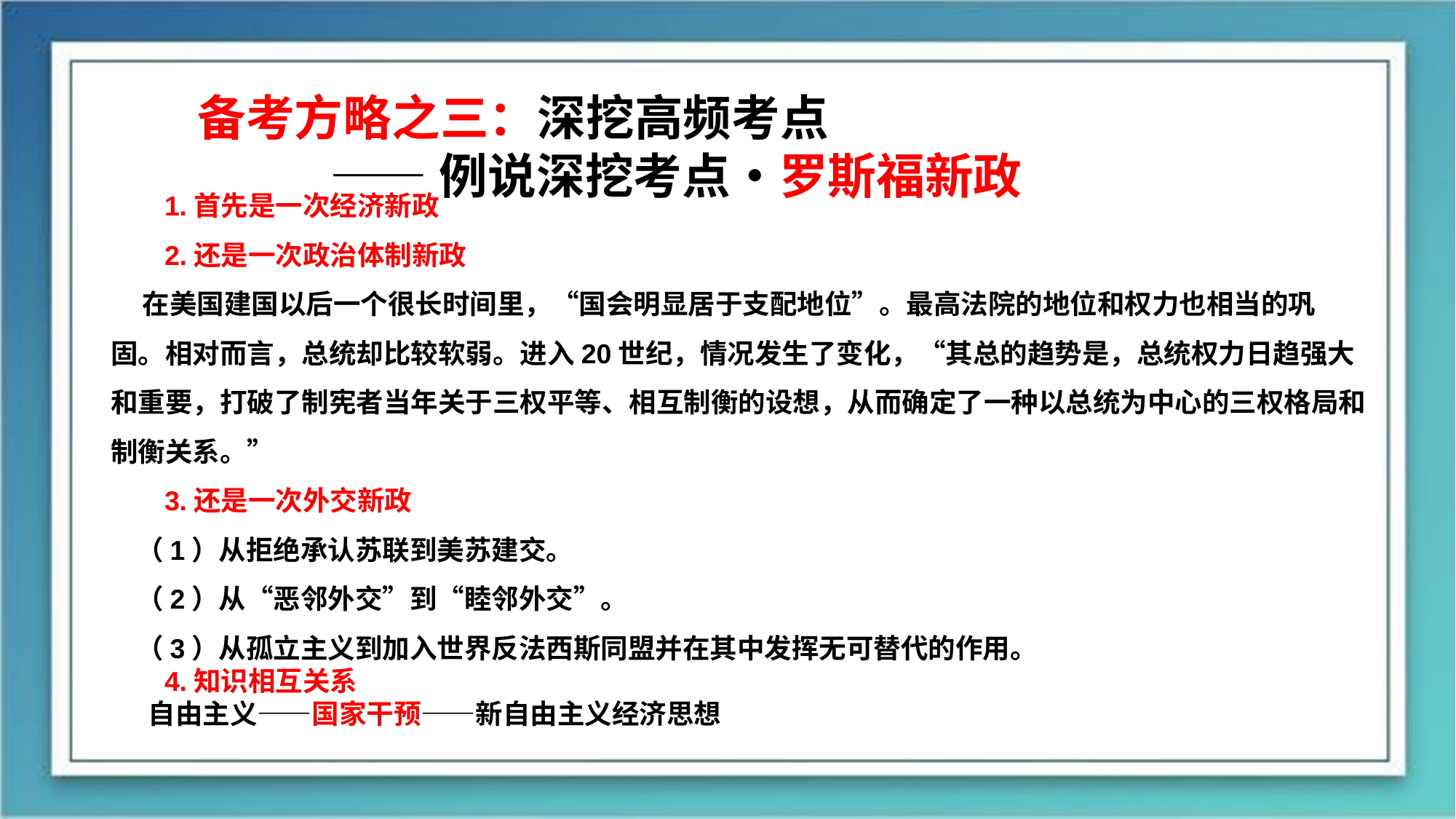

备考方略之三：深挖高频考点
            ——例说深挖考点•罗斯福新政

       1.首先是一次经济新政
       2.还是一次政治体制新政
    在美国建国以后一个很长时间里，“国会明显居于支配地位”。最高法院的地位和权力也相当的巩固。相对而言，总统却比较软弱。进入20世纪，情况发生了变化，“其总的趋势是，总统权力日趋强大和重要，打破了制宪者当年关于三权平等、相互制衡的设想，从而确定了一种以总统为中心的三权格局和制衡关系。”
       3.还是一次外交新政
   （1）从拒绝承认苏联到美苏建交。
   （2）从“恶邻外交”到“睦邻外交”。
   （3）从孤立主义到加入世界反法西斯同盟并在其中发挥无可替代的作用。
       4.知识相互关系
      自由主义——国家干预——新自由主义经济思想